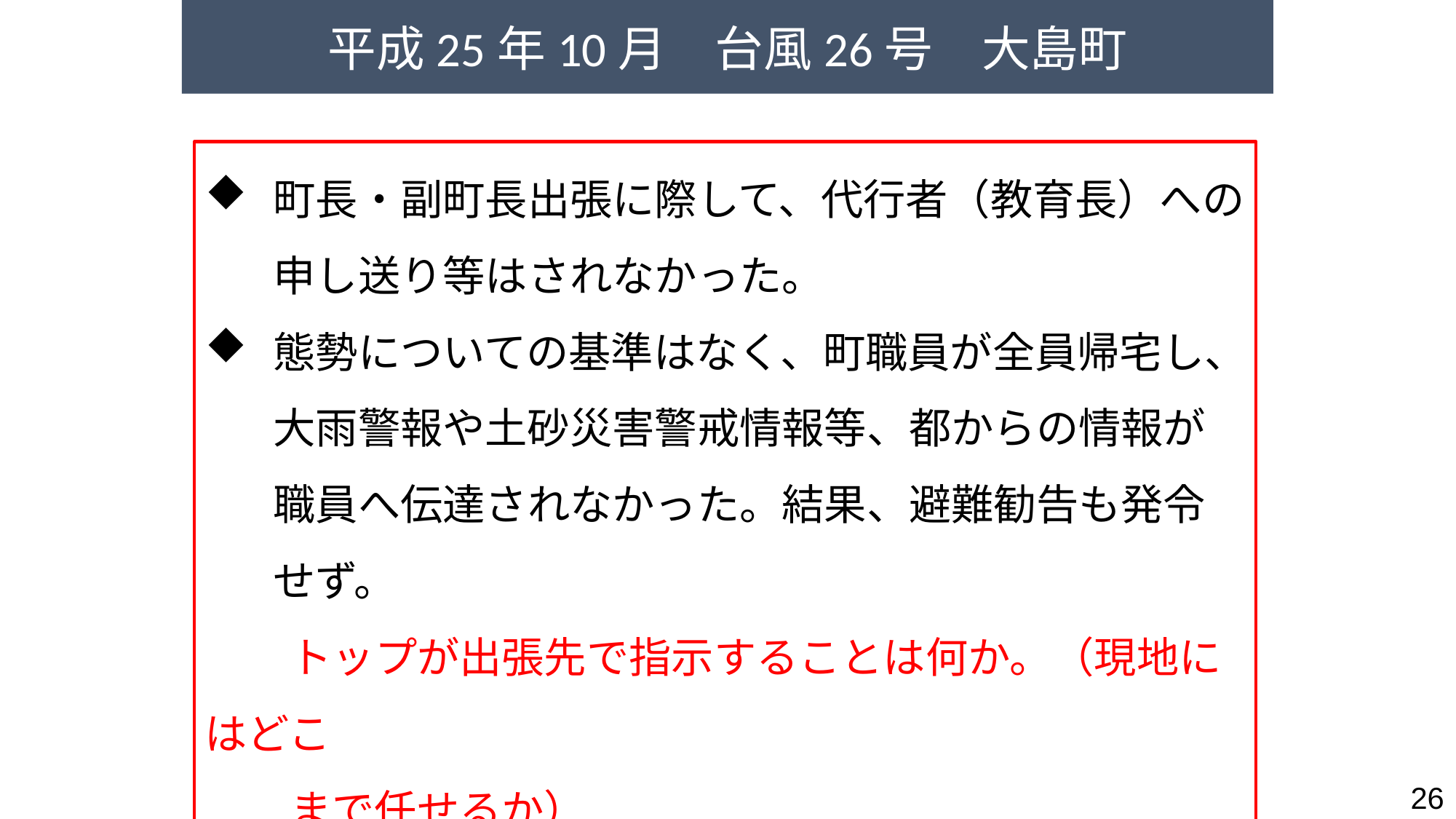

平成25年10月　台風26号　大島町
町長・副町長出張に際して、代行者（教育長）への申し送り等はされなかった。
態勢についての基準はなく、町職員が全員帰宅し、大雨警報や土砂災害警戒情報等、都からの情報が職員へ伝達されなかった。結果、避難勧告も発令せず。
　　トップが出張先で指示することは何か。（現地にはどこ
　　まで任せるか）
26